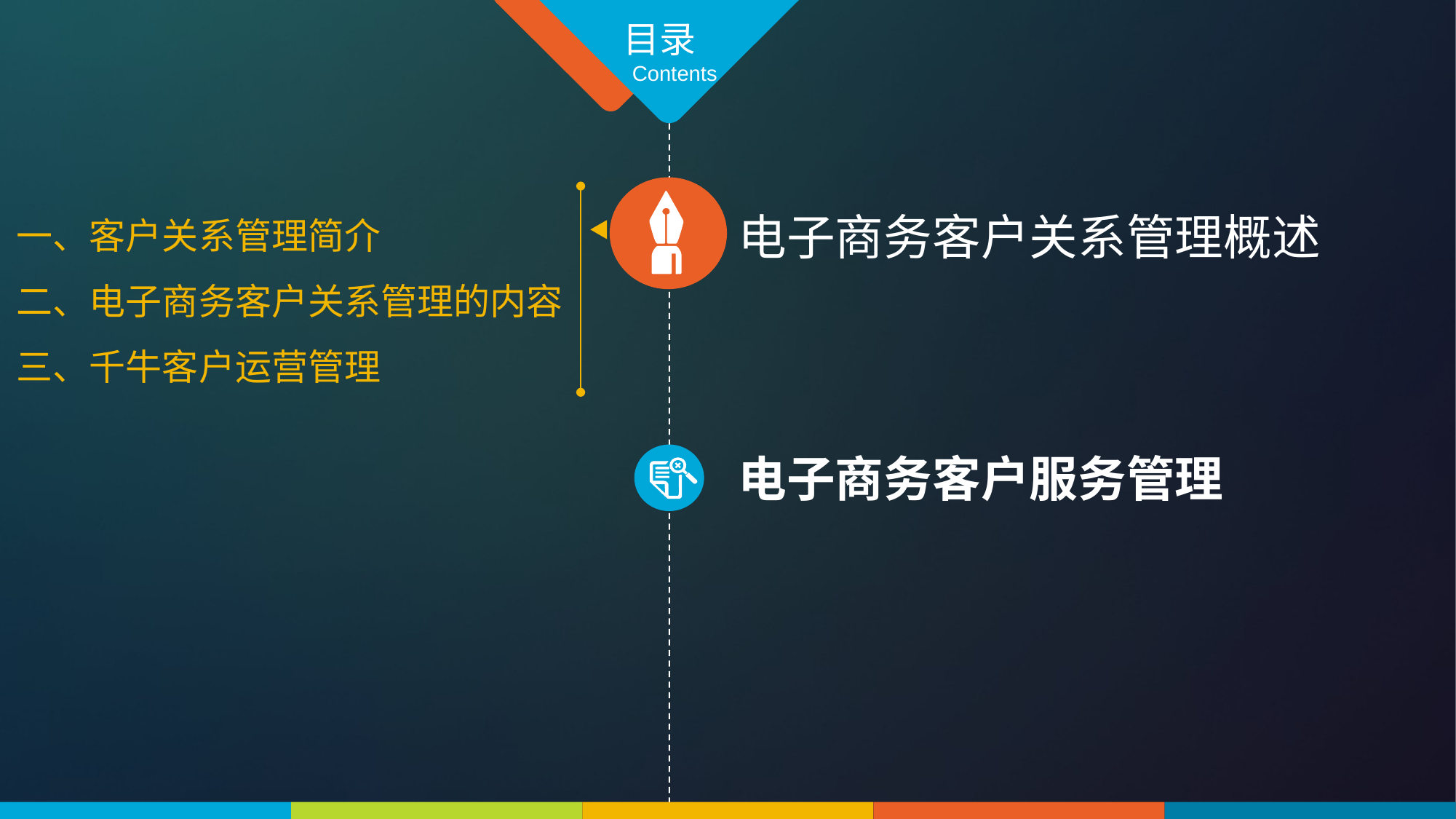

目录
Contents

一、客户关系管理简介
二、电子商务客户关系管理的内容
三、千牛客户运营管理
电子商务客户关系管理概述

电子商务客户服务管理